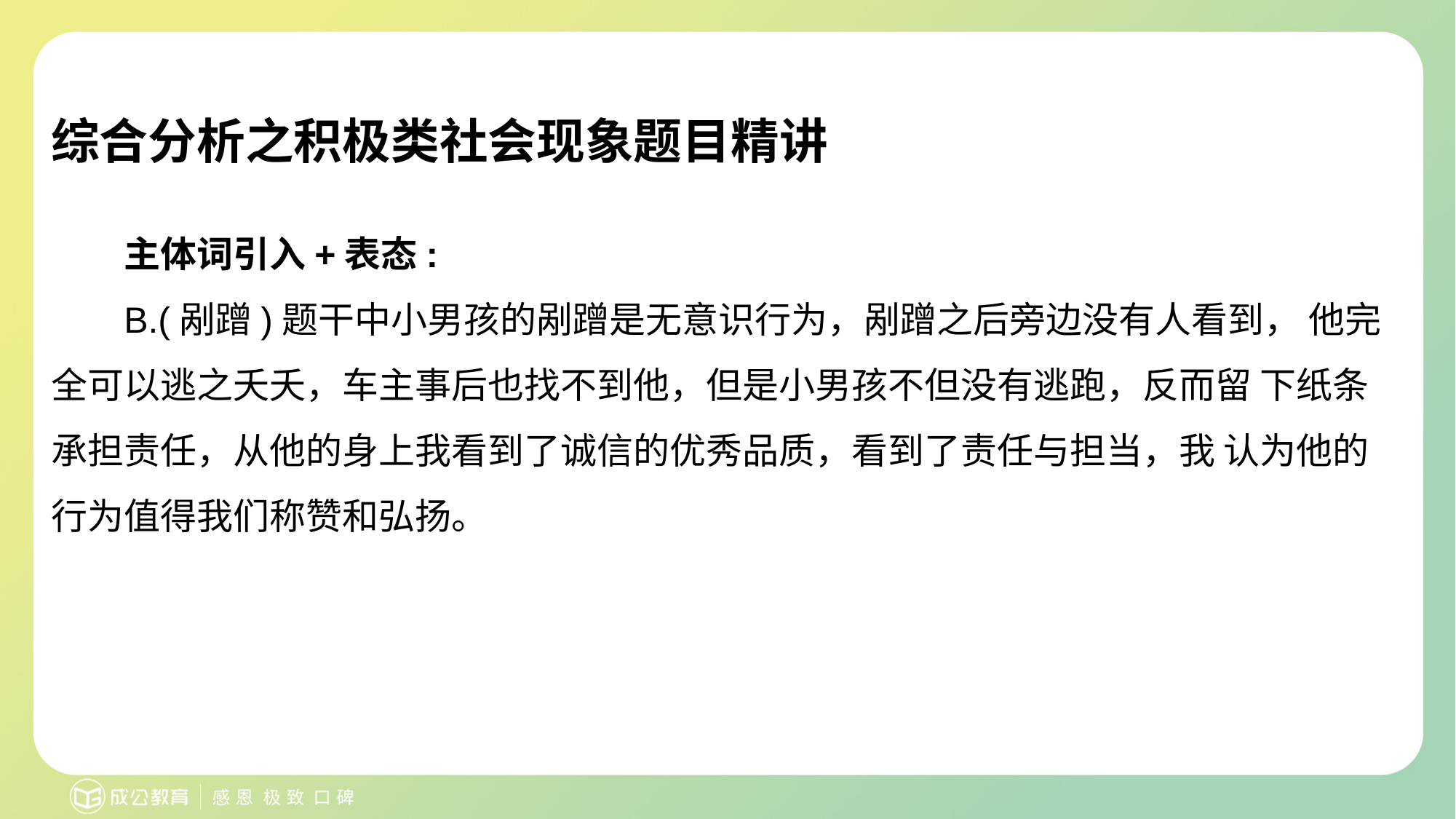

# 综合分析之积极类社会现象题目精讲

主体词引入+表态:
B.(剐蹭)题干中小男孩的剐蹭是无意识行为，剐蹭之后旁边没有人看到， 他完全可以逃之夭夭，车主事后也找不到他，但是小男孩不但没有逃跑，反而留 下纸条承担责任，从他的身上我看到了诚信的优秀品质，看到了责任与担当，我 认为他的行为值得我们称赞和弘扬。